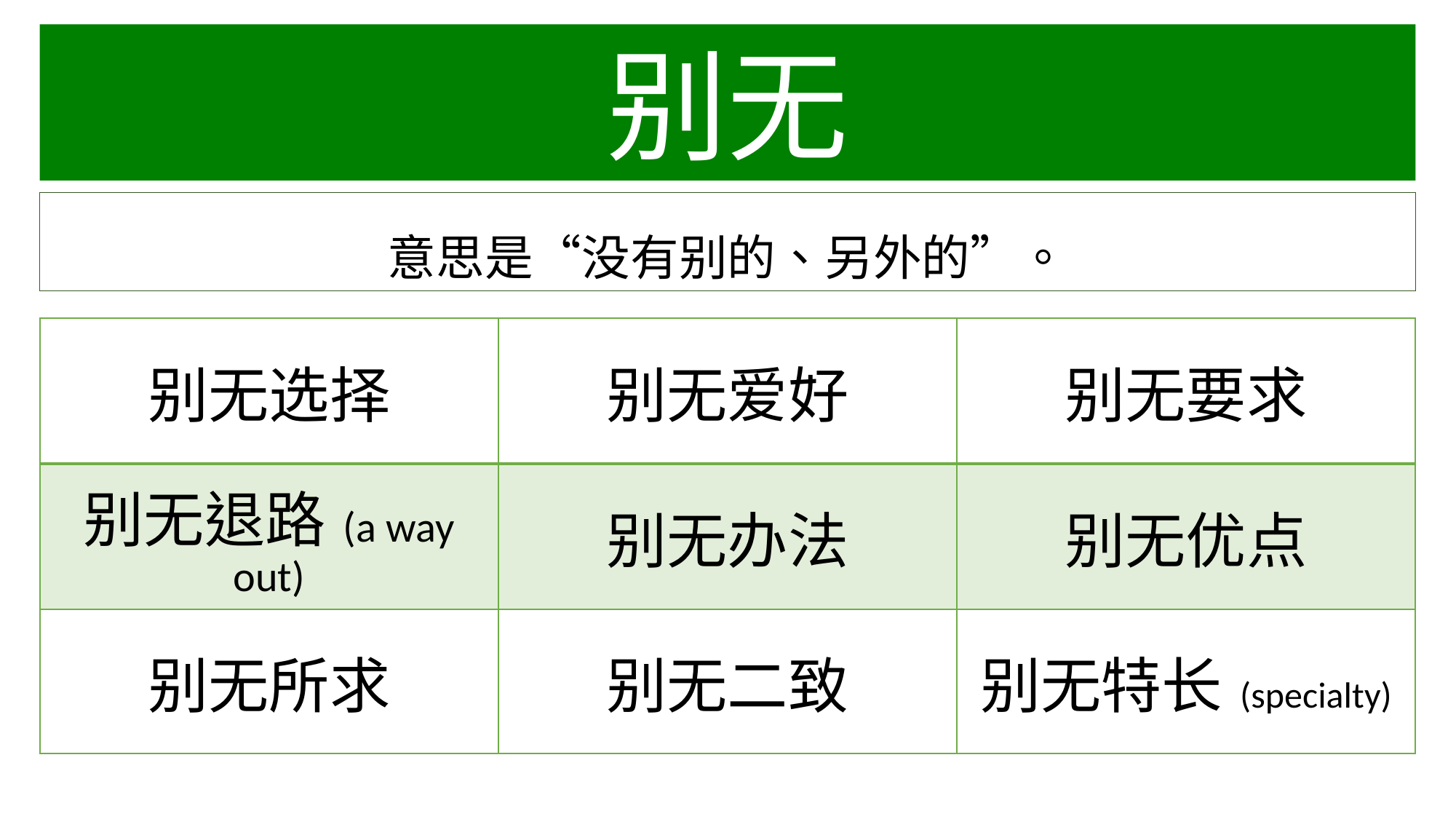

别无
意思是“没有别的、另外的”。
| 别无选择 | 别无爱好 | 别无要求 |
| --- | --- | --- |
| 别无退路(a way out) | 别无办法 | 别无优点 |
| 别无所求 | 别无二致 | 别无特长(specialty) |